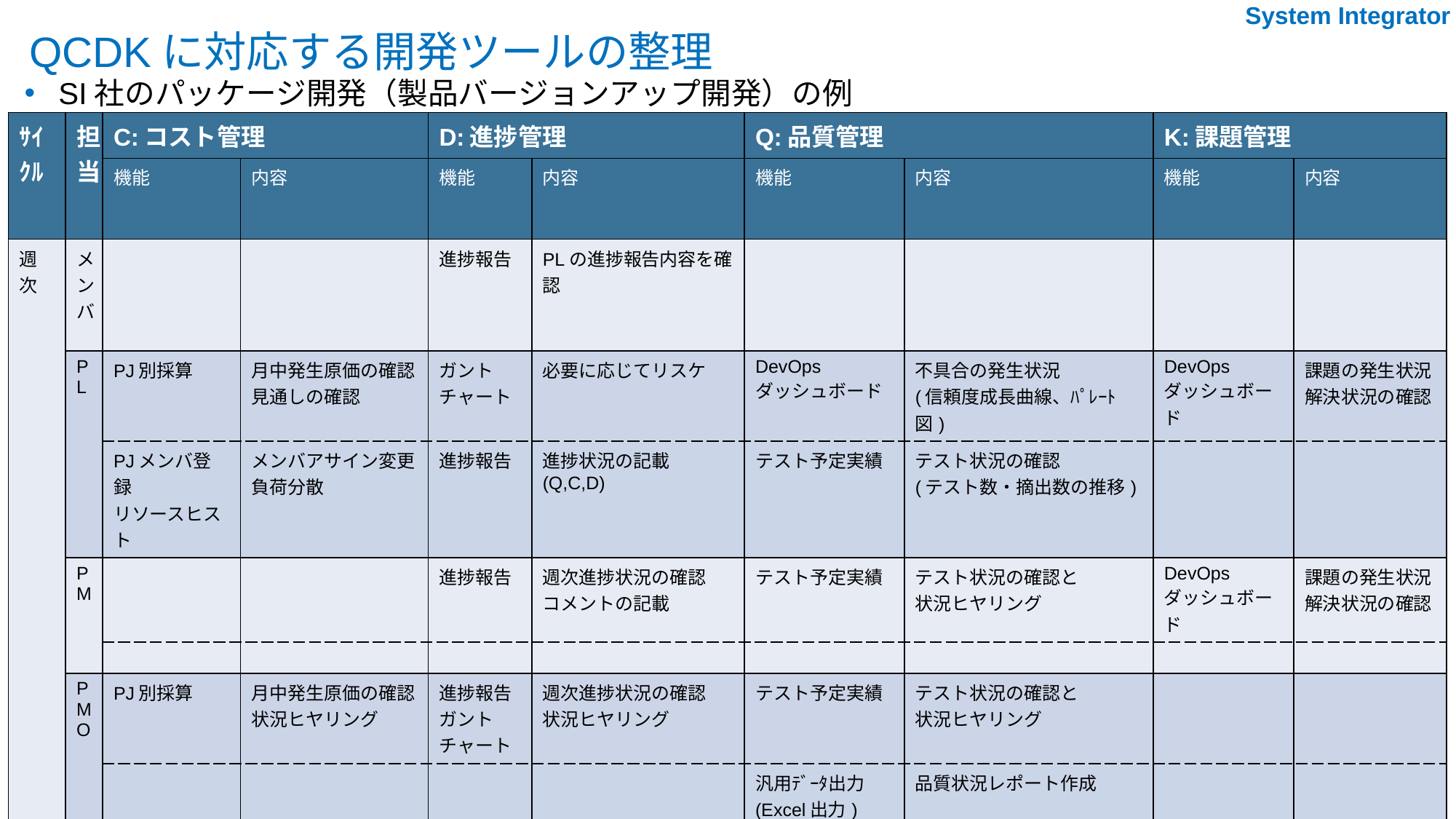

# QCDKに対応する開発ツールの整理
SI社のパッケージ開発（製品バージョンアップ開発）の例

| ｻｲｸﾙ | 担当 | C:コスト管理 |  | D:進捗管理 |  | Q:品質管理 |  | K:課題管理 |  |
| --- | --- | --- | --- | --- | --- | --- | --- | --- | --- |
|  |  | 機能 | 内容 | 機能 | 内容 | 機能 | 内容 | 機能 | 内容 |
| 週次 | メンバ |  |  | 進捗報告 | PLの進捗報告内容を確認 |  |  |  |  |
|  | PL | PJ別採算 | 月中発生原価の確認 見通しの確認 | ガントチャート | 必要に応じてリスケ | DevOps ダッシュボード | 不具合の発生状況 (信頼度成長曲線、ﾊﾟﾚｰﾄ図) | DevOps ダッシュボード | 課題の発生状況 解決状況の確認 |
|  |  | PJメンバ登録 リソースヒスト | メンバアサイン変更 負荷分散 | 進捗報告 | 進捗状況の記載(Q,C,D) | テスト予定実績 | テスト状況の確認 (テスト数・摘出数の推移) |  |  |
|  | PM |  |  | 進捗報告 | 週次進捗状況の確認 コメントの記載 | テスト予定実績 | テスト状況の確認と 状況ヒヤリング | DevOps ダッシュボード | 課題の発生状況 解決状況の確認 |
|  |  |  |  |  |  |  |  |  |  |
|  | PMO | PJ別採算 | 月中発生原価の確認 状況ヒヤリング | 進捗報告 ガントチャート | 週次進捗状況の確認 状況ヒヤリング | テスト予定実績 | テスト状況の確認と 状況ヒヤリング |  |  |
|  |  |  |  |  |  | 汎用ﾃﾞｰﾀ出力 (Excel出力) | 品質状況レポート作成 |  |  |